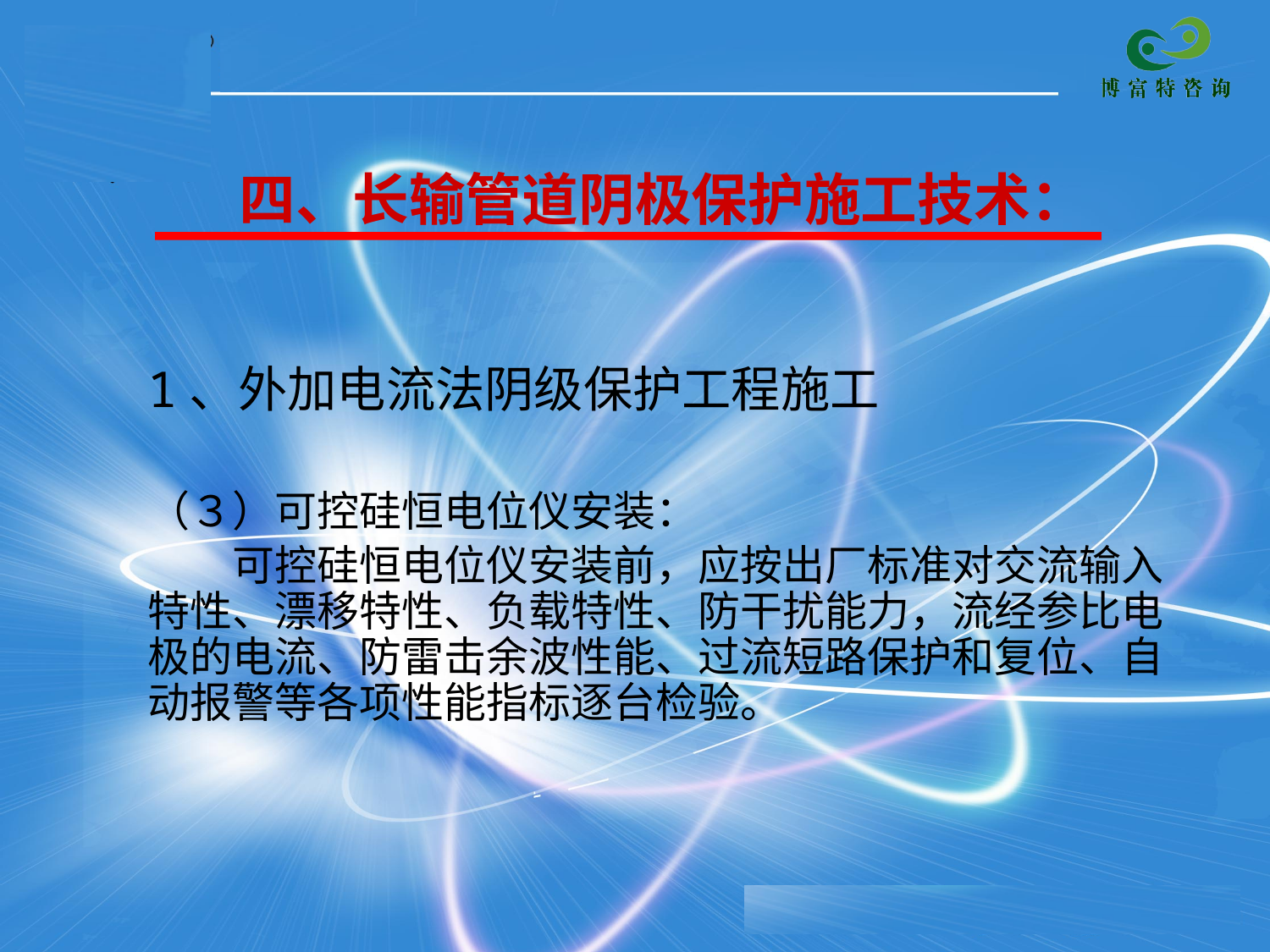

# 四、长输管道阴极保护施工技术：

1、外加电流法阴级保护工程施工

（３）可控硅恒电位仪安装：
　　可控硅恒电位仪安装前，应按出厂标准对交流输入特性、漂移特性、负载特性、防干扰能力，流经参比电极的电流、防雷击余波性能、过流短路保护和复位、自动报警等各项性能指标逐台检验。